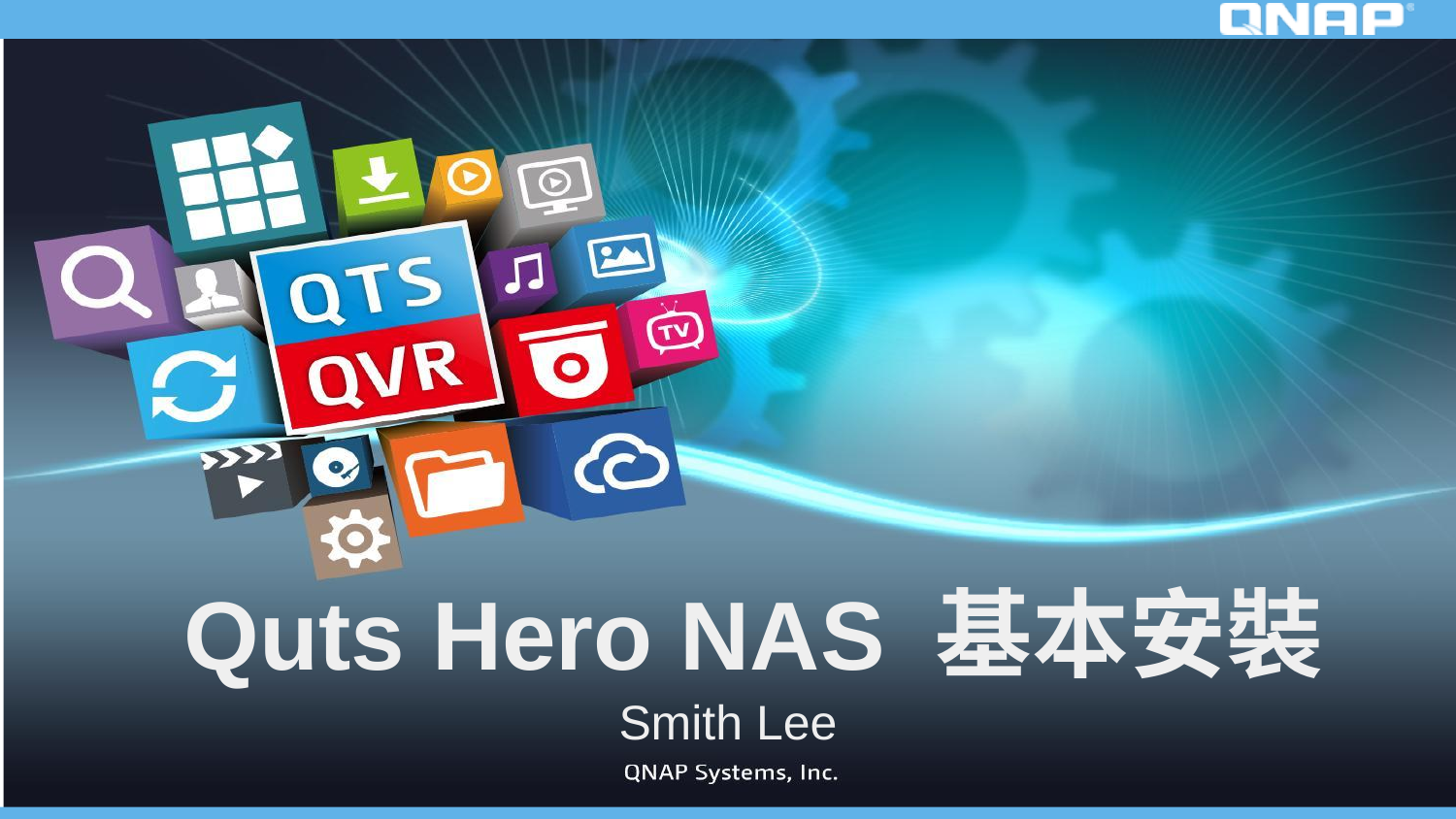

# Quts Hero NAS 基本安裝
Smith Lee